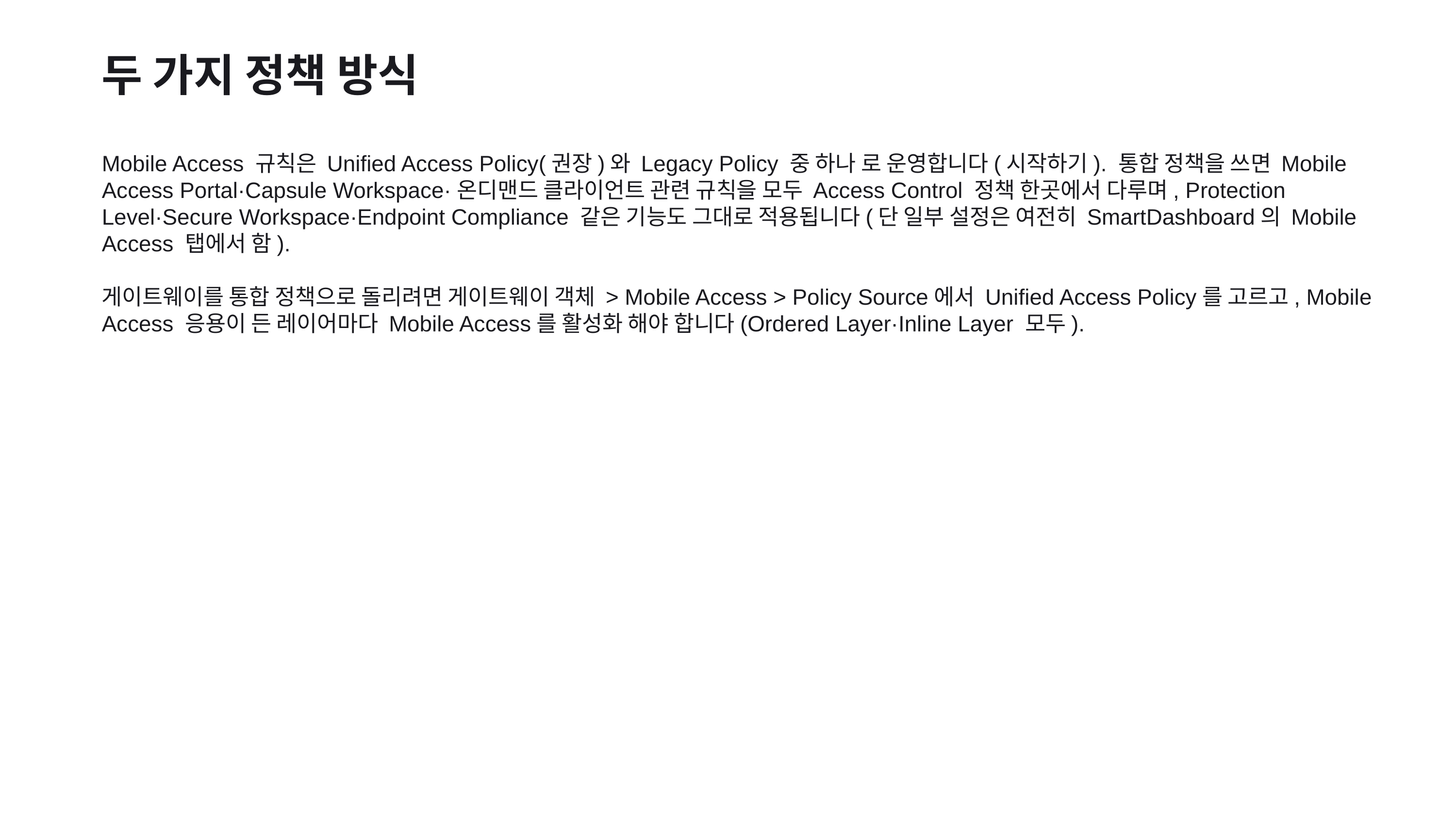

두 가지 정책 방식
Mobile Access 규칙은 Unified Access Policy(권장)와 Legacy Policy 중 하나 로 운영합니다(시작하기). 통합 정책을 쓰면 Mobile Access Portal·Capsule Workspace·온디맨드 클라이언트 관련 규칙을 모두 Access Control 정책 한곳에서 다루며, Protection Level·Secure Workspace·Endpoint Compliance 같은 기능도 그대로 적용됩니다(단 일부 설정은 여전히 SmartDashboard의 Mobile Access 탭에서 함).

게이트웨이를 통합 정책으로 돌리려면 게이트웨이 객체 > Mobile Access > Policy Source에서 Unified Access Policy를 고르고, Mobile Access 응용이 든 레이어마다 Mobile Access를 활성화 해야 합니다(Ordered Layer·Inline Layer 모두).